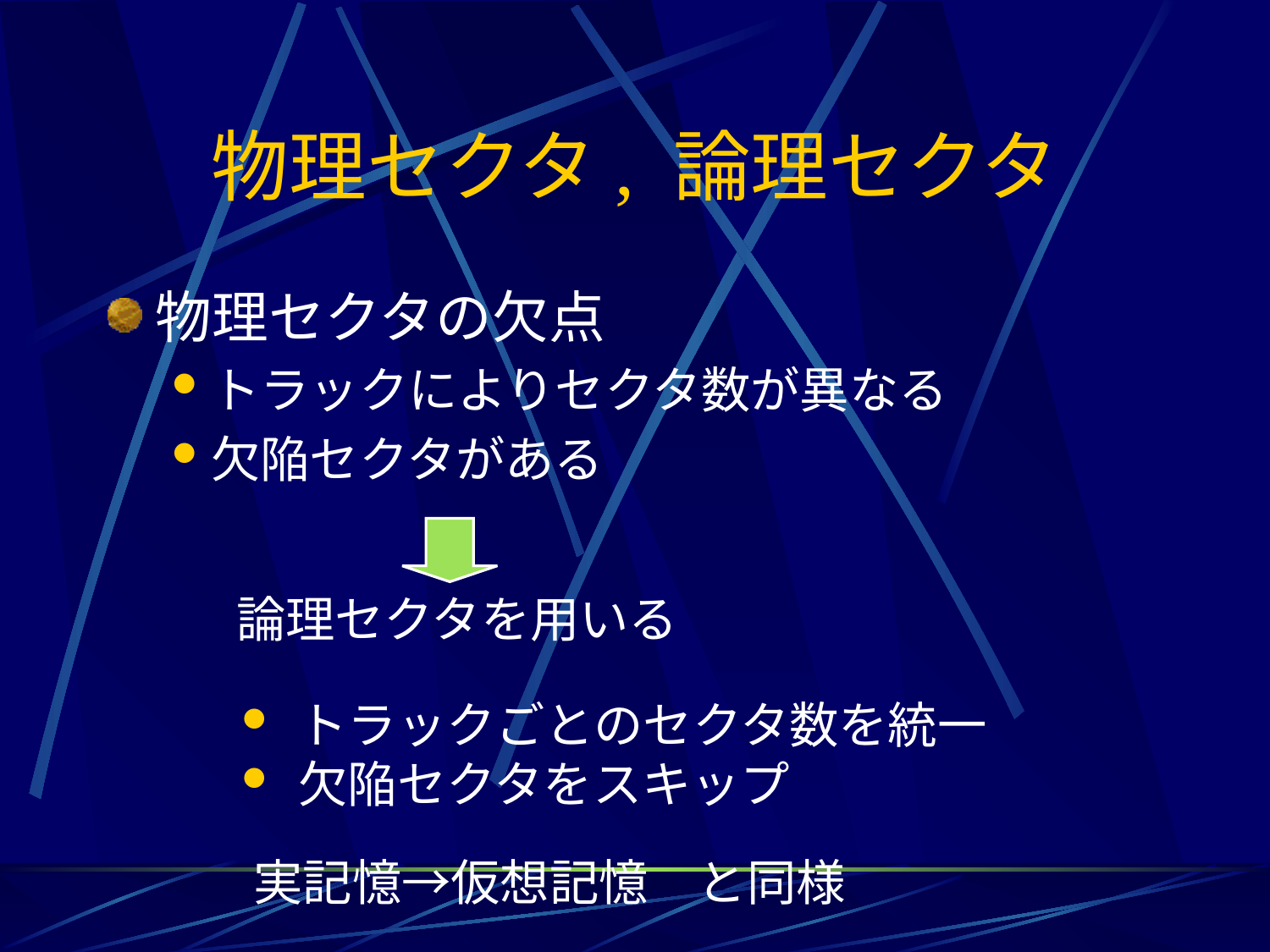

# 物理セクタ, 論理セクタ
物理セクタの欠点
トラックによりセクタ数が異なる
欠陥セクタがある

論理セクタを用いる
 トラックごとのセクタ数を統一
 欠陥セクタをスキップ
実記憶→仮想記憶　と同様